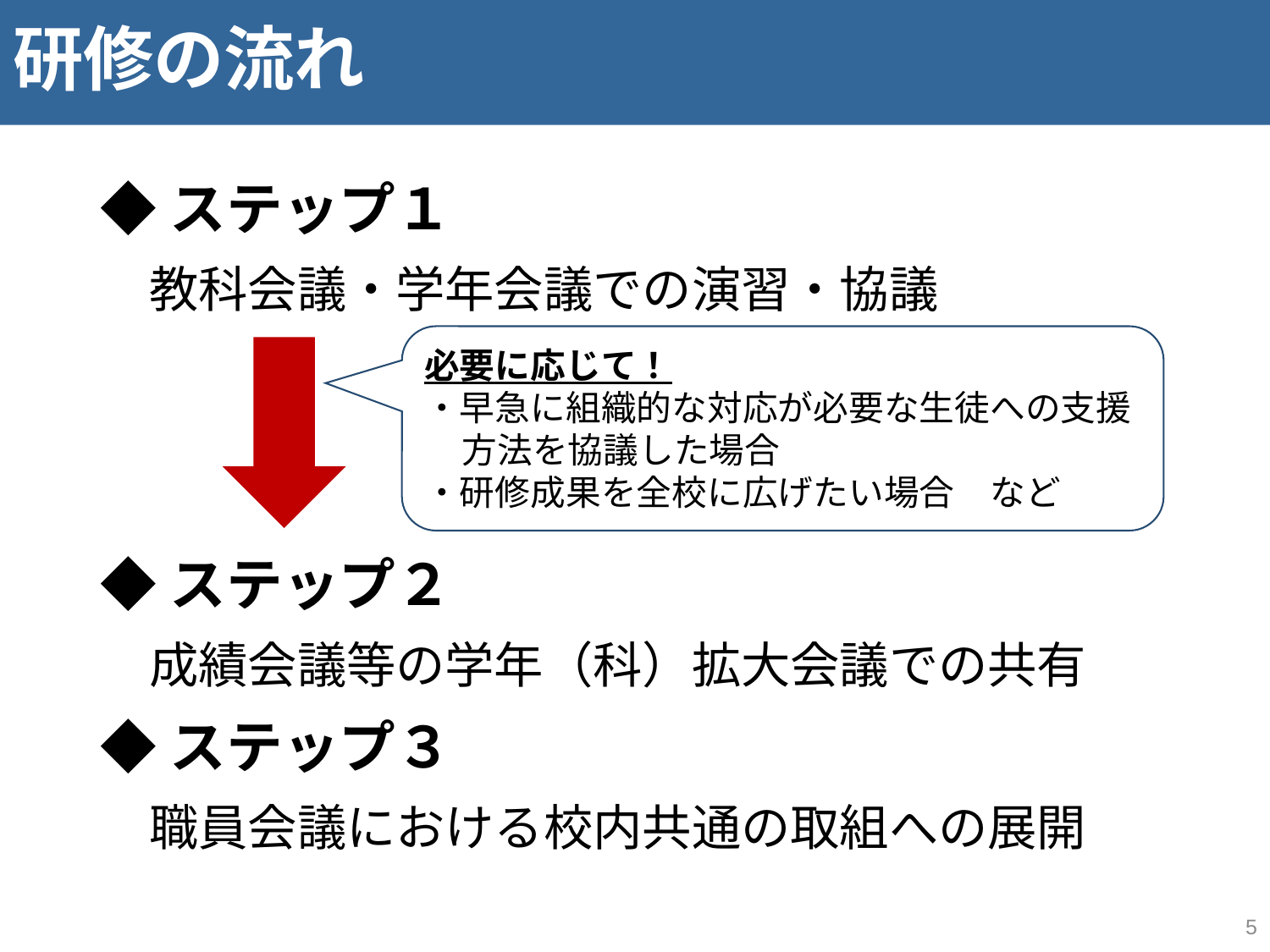

# 研修の流れ
◆ステップ１
　教科会議・学年会議での演習・協議

◆ステップ２
　成績会議等の学年（科）拡大会議での共有
◆ステップ３
　職員会議における校内共通の取組への展開
必要に応じて！
・早急に組織的な対応が必要な生徒への支援方法を協議した場合
・研修成果を全校に広げたい場合　など

5